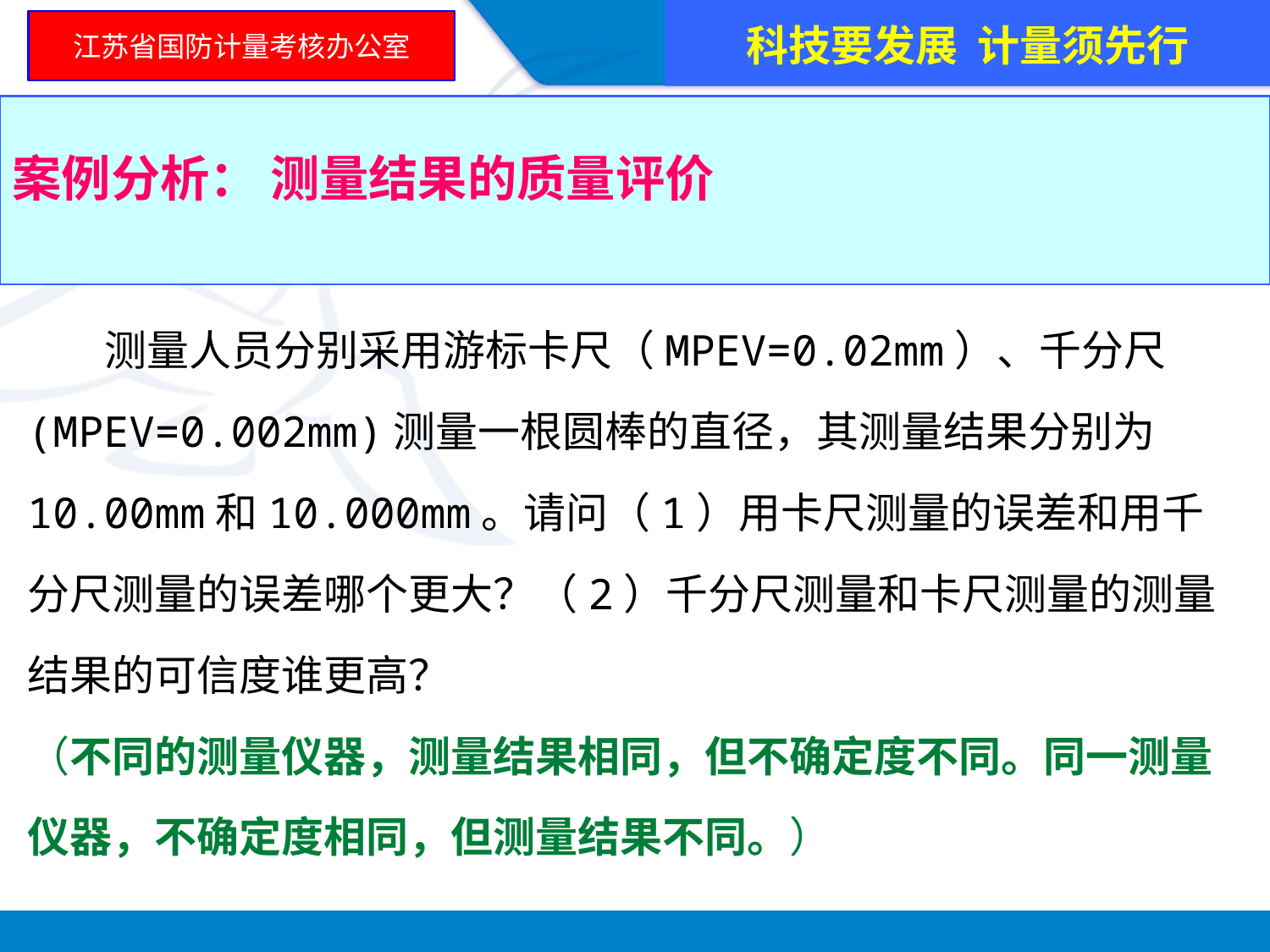

科技要发展  计量须先行
江苏省国防计量考核办公室

案例分析： 测量结果的质量评价

       测量人员分别采用游标卡尺（MPEV=0.02mm）、千分尺(MPEV=0.002mm)测量一根圆棒的直径，其测量结果分别为10.00mm和10.000mm。请问（1）用卡尺测量的误差和用千分尺测量的误差哪个更大？（2）千分尺测量和卡尺测量的测量结果的可信度谁更高？
（不同的测量仪器，测量结果相同，但不确定度不同。同一测量仪器，不确定度相同，但测量结果不同。）